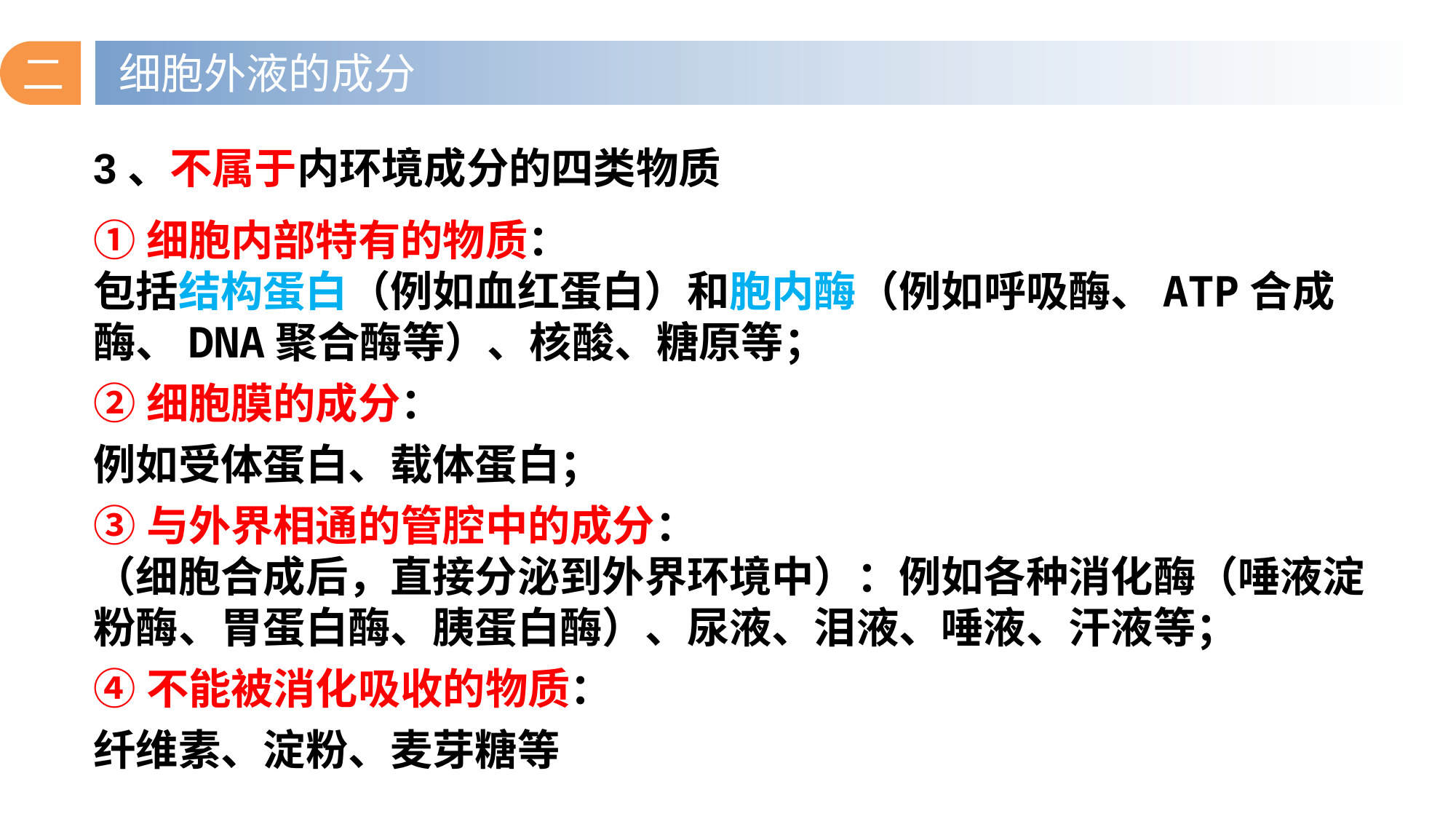

二
细胞外液的成分
3、不属于内环境成分的四类物质
①细胞内部特有的物质：
包括结构蛋白（例如血红蛋白）和胞内酶（例如呼吸酶、ATP合成酶、DNA聚合酶等）、核酸、糖原等；
②细胞膜的成分：
例如受体蛋白、载体蛋白；
③与外界相通的管腔中的成分：
（细胞合成后，直接分泌到外界环境中）：例如各种消化酶（唾液淀粉酶、胃蛋白酶、胰蛋白酶）、尿液、泪液、唾液、汗液等；
④不能被消化吸收的物质：
纤维素、淀粉、麦芽糖等